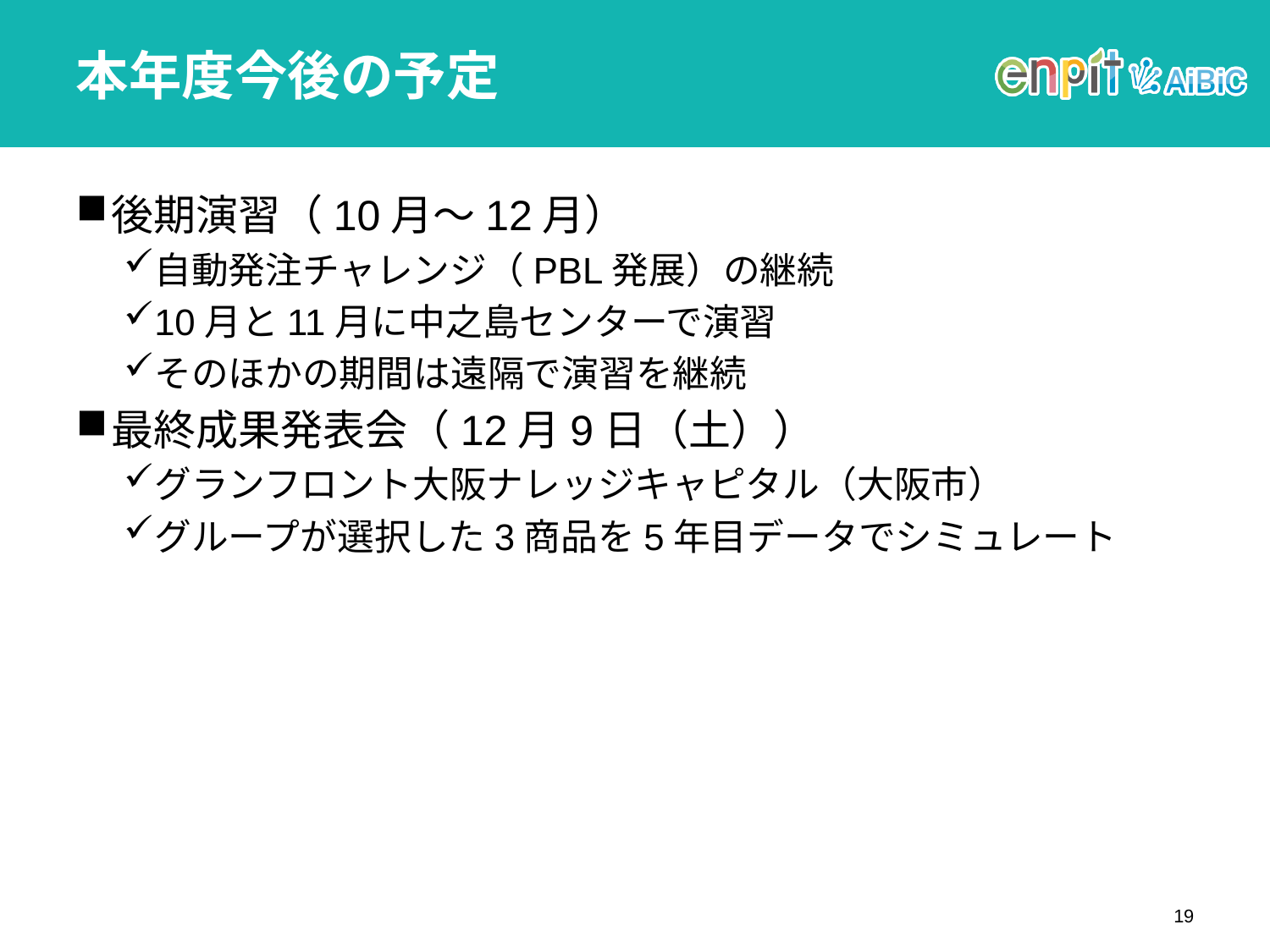

# 本年度今後の予定
後期演習（10月～12月）
自動発注チャレンジ（PBL発展）の継続
10月と11月に中之島センターで演習
そのほかの期間は遠隔で演習を継続
最終成果発表会（12月9日（土））
グランフロント大阪ナレッジキャピタル（大阪市）
グループが選択した3商品を5年目データでシミュレート
19